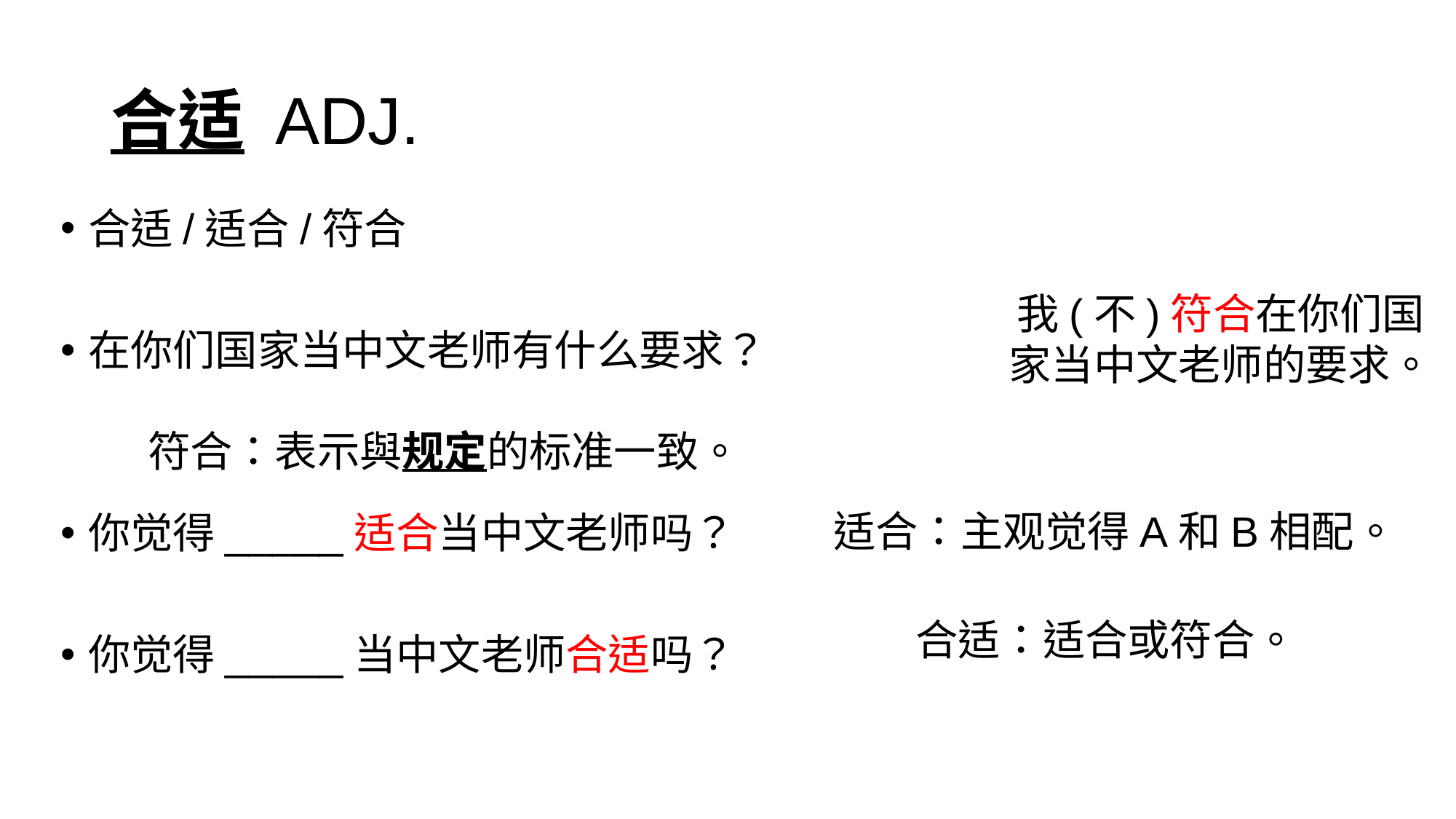

# 合适 ADJ.
合适/适合/符合

在你们国家当中文老师有什么要求？

你觉得_____适合当中文老师吗？

你觉得_____当中文老师合适吗？
我(不)符合在你们国家当中文老师的要求。
符合：表示與规定的标准一致。
适合：主观觉得A和B相配。
合适：适合或符合。